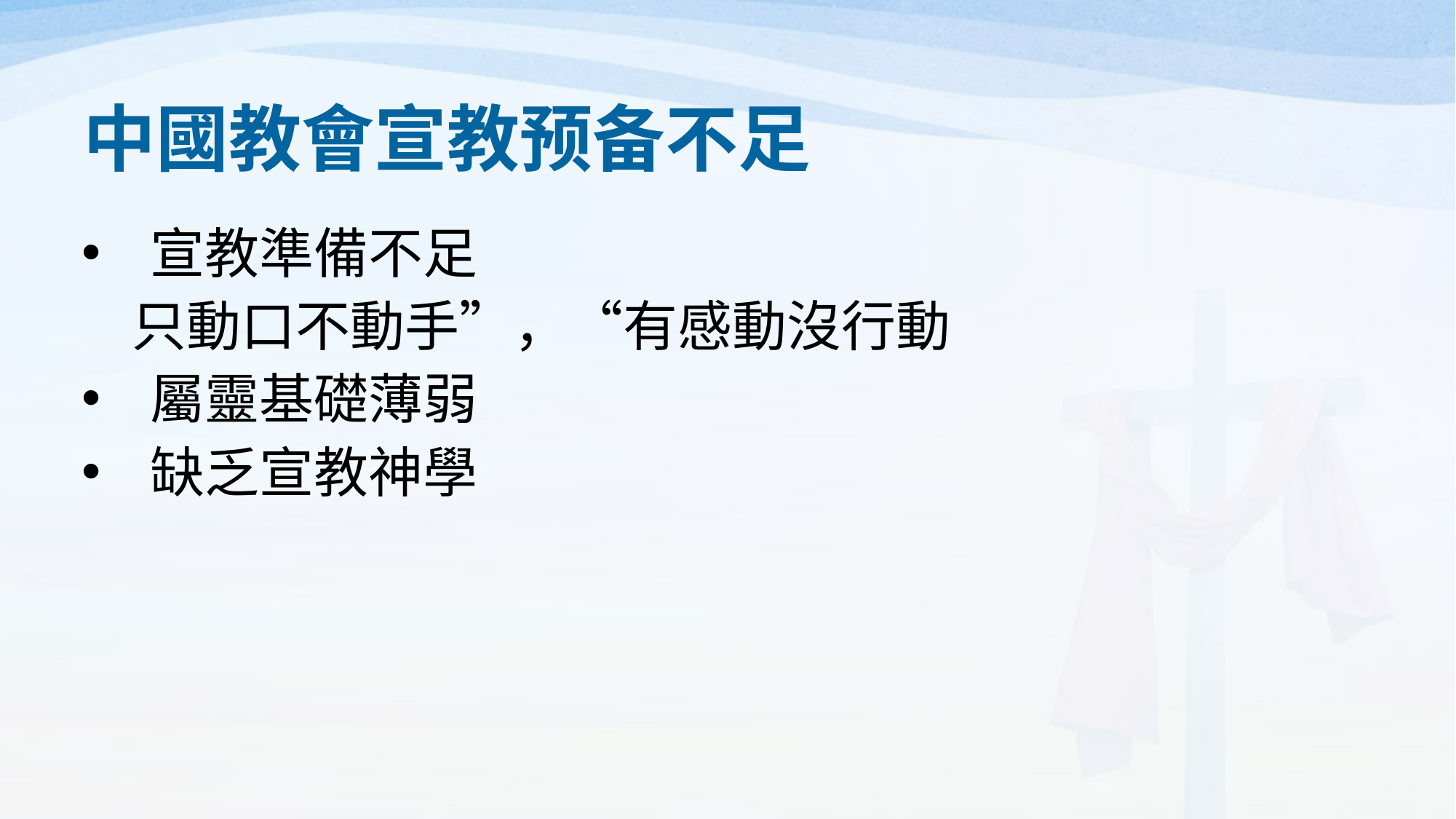

# 中國教會宣教预备不足
宣教準備不足
   只動口不動手”，“有感動沒行動
屬靈基礎薄弱
缺乏宣教神學